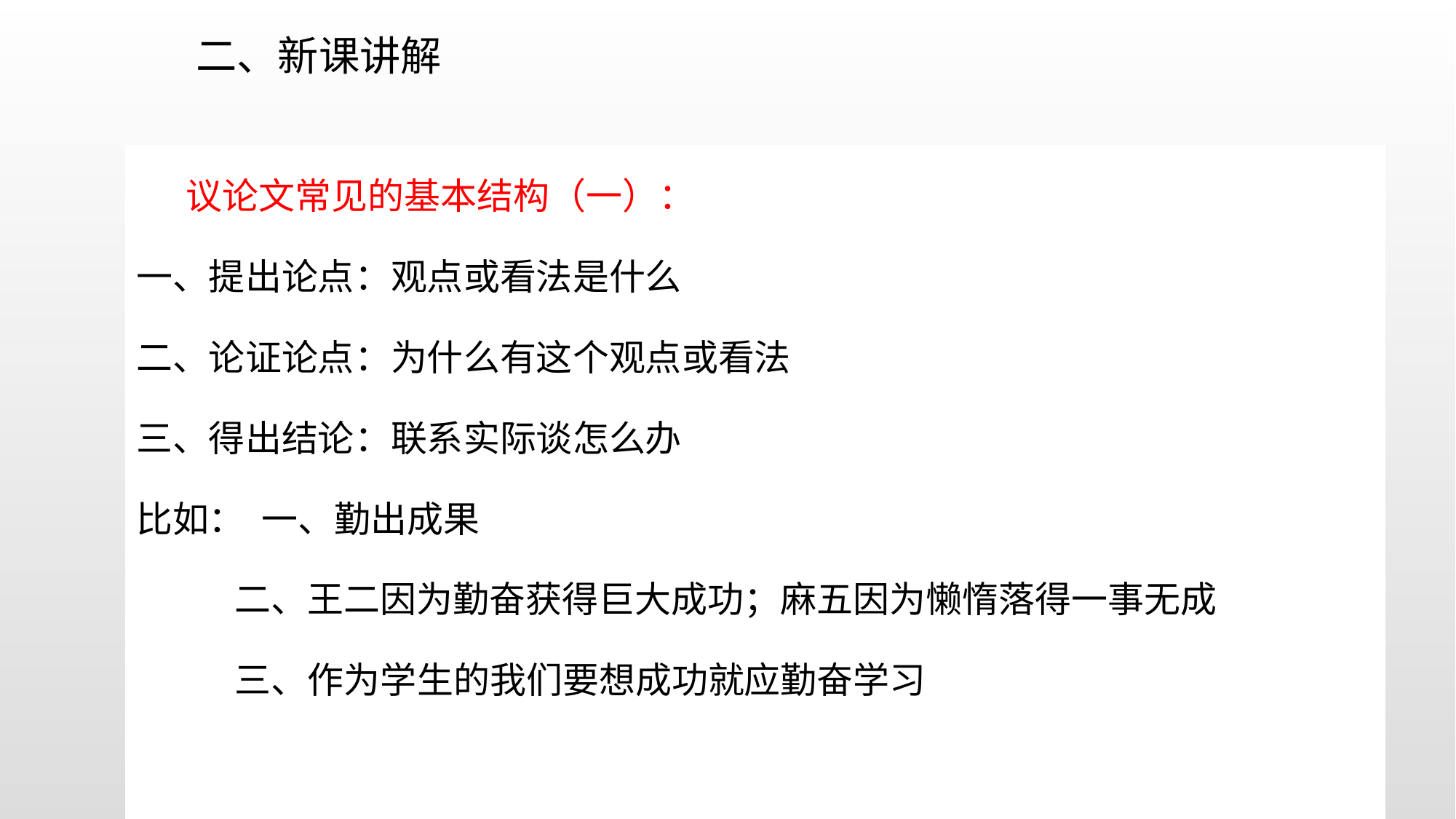

二、新课讲解

     议论文常见的基本结构（一）：
一、提出论点：观点或看法是什么
二、论证论点：为什么有这个观点或看法
三、得出结论：联系实际谈怎么办
比如：  一、勤出成果
           二、王二因为勤奋获得巨大成功；麻五因为懒惰落得一事无成
           三、作为学生的我们要想成功就应勤奋学习